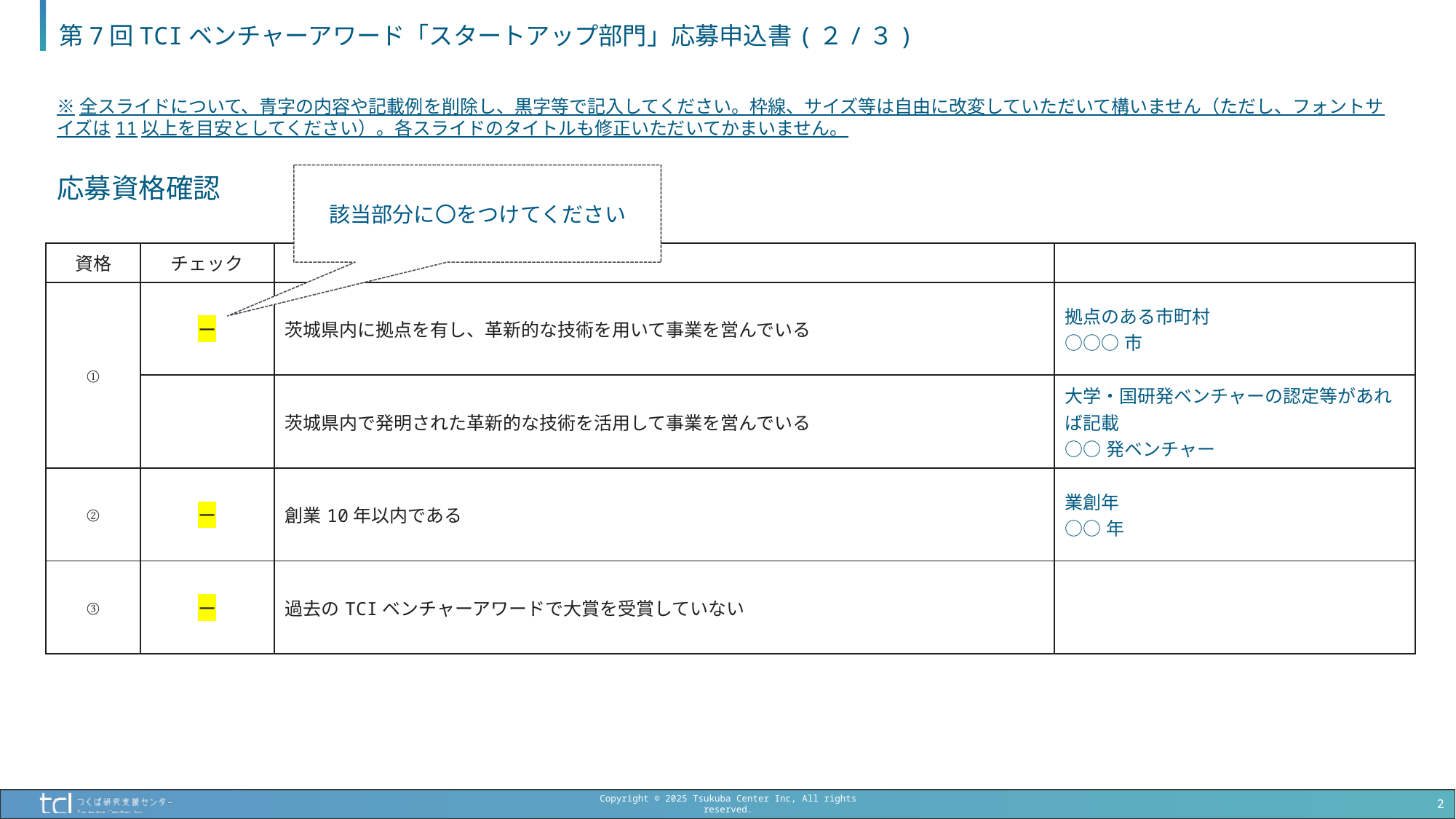

# 第7回TCIベンチャーアワード「スタートアップ部門」応募申込書(２/３)
※全スライドについて、青字の内容や記載例を削除し、黒字等で記入してください。枠線、サイズ等は自由に改変していただいて構いません（ただし、フォントサイズは11以上を目安としてください）。各スライドのタイトルも修正いただいてかまいません。

応募資格確認
該当部分に〇をつけてください
| 資格 | チェック |  |  |
| --- | --- | --- | --- |
| ① | ー | 茨城県内に拠点を有し、革新的な技術を用いて事業を営んでいる | 拠点のある市町村 ○○○市 |
|  |  | 茨城県内で発明された革新的な技術を活用して事業を営んでいる | 大学・国研発ベンチャーの認定等があれば記載 ○○発ベンチャー |
| ② | ー | 創業10年以内である | 業創年 ○○年 |
| ③ | ー | 過去のTCIベンチャーアワードで大賞を受賞していない |  |
2